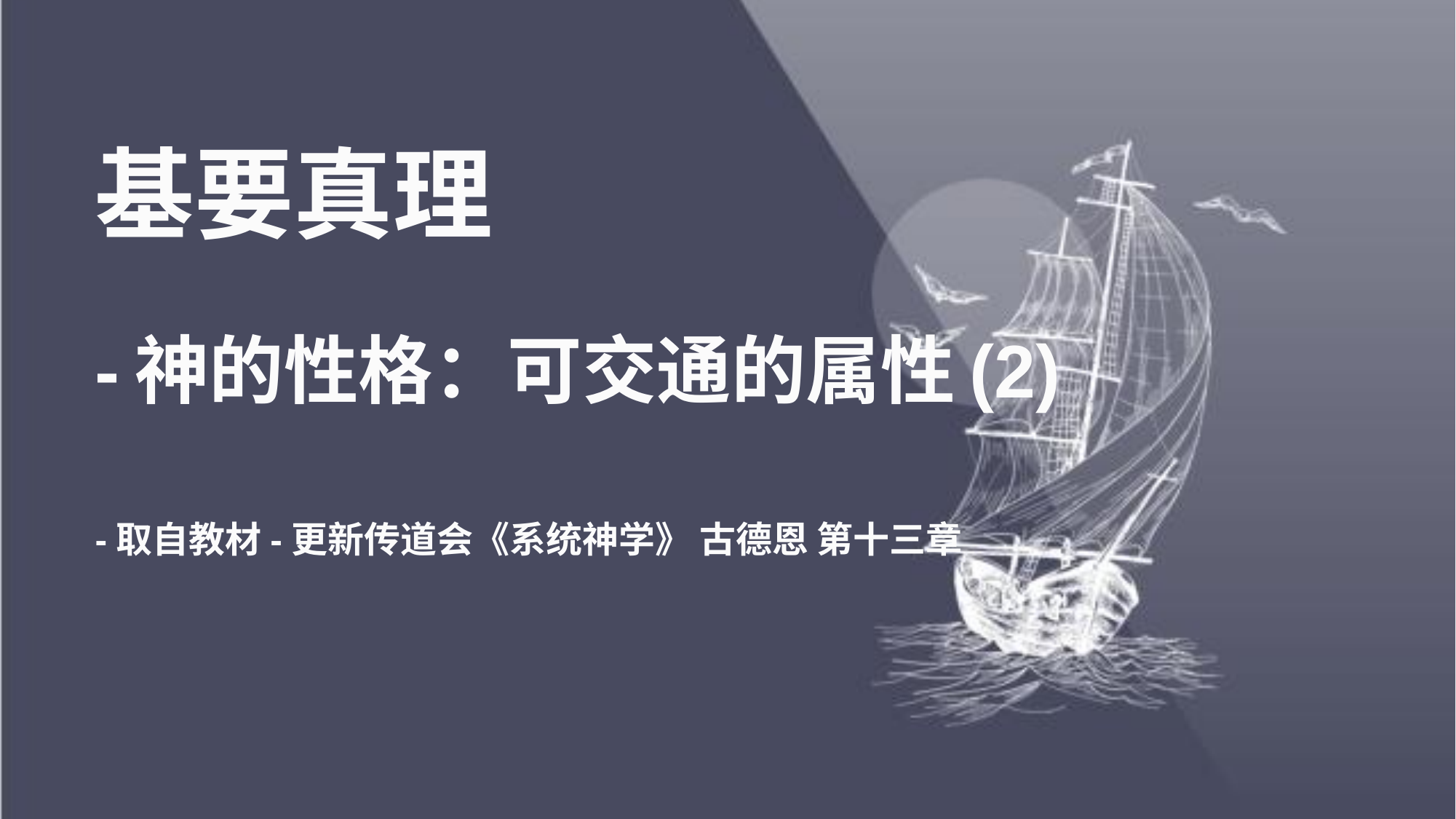

# 基要真理 -神的性格：可交通的属性(2)

-取自教材-更新传道会《系统神学》 古德恩 第十三章